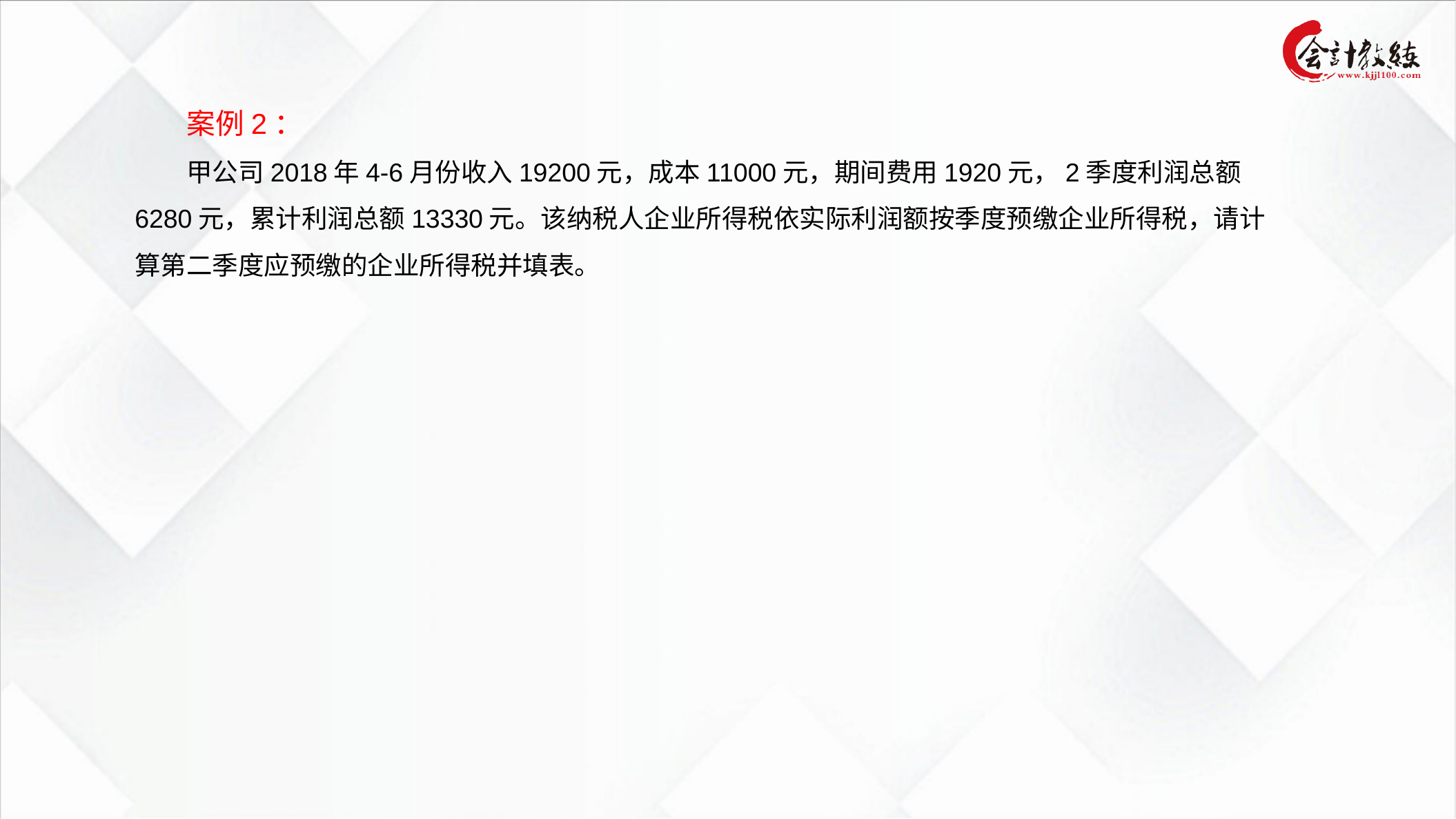

案例2：
甲公司2018年4-6月份收入19200元，成本11000元，期间费用1920元，2季度利润总额6280元，累计利润总额13330元。该纳税人企业所得税依实际利润额按季度预缴企业所得税，请计算第二季度应预缴的企业所得税并填表。